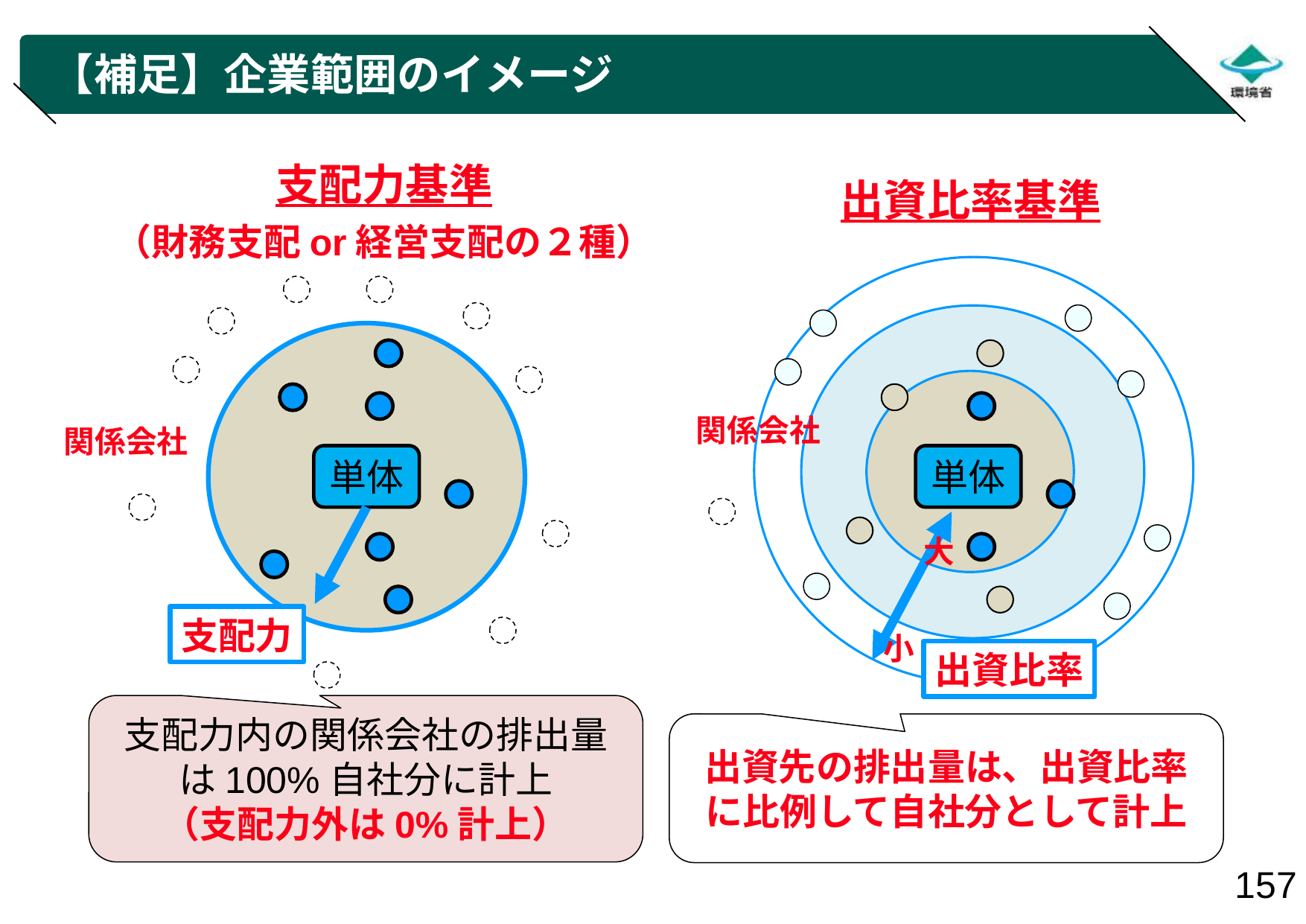

# 【補足】企業範囲のイメージ
支配力基準
（財務支配or経営支配の２種）
出資比率基準

関係会社
関係会社
単体
単体

大

支配力

小

出資比率

支配力内の関係会社の排出量は100%自社分に計上
（支配力外は0%計上）
出資先の排出量は、出資比率に比例して自社分として計上